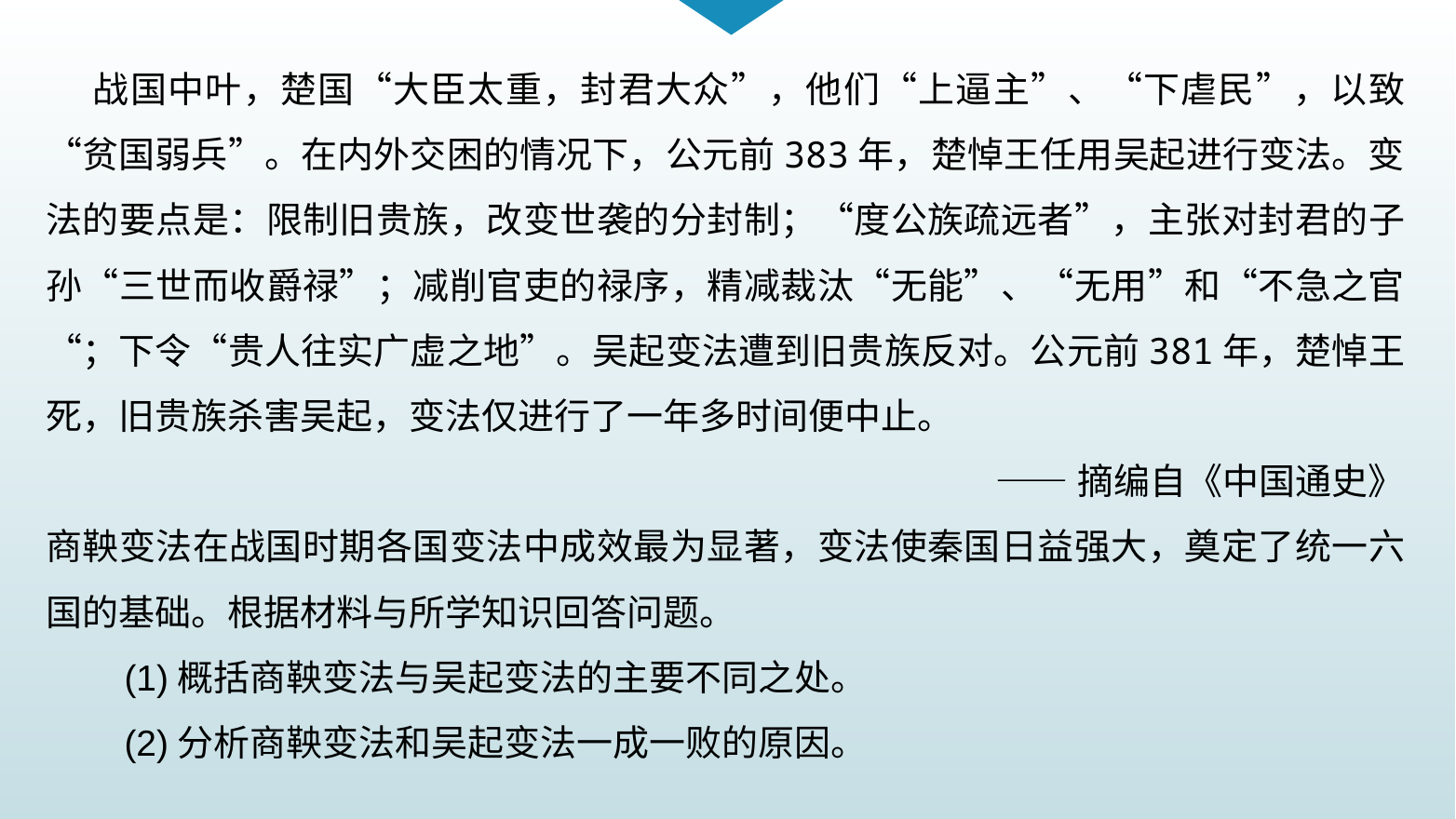

战国中叶，楚国“大臣太重，封君大众”，他们“上逼主”、“下虐民”，以致“贫国弱兵”。在内外交困的情况下，公元前383年，楚悼王任用吴起进行变法。变法的要点是：限制旧贵族，改变世袭的分封制；“度公族疏远者”，主张对封君的子孙“三世而收爵禄”；减削官吏的禄序，精减裁汰“无能”、“无用”和“不急之官“；下令“贵人往实广虚之地”。吴起变法遭到旧贵族反对。公元前381年，楚悼王死，旧贵族杀害吴起，变法仅进行了一年多时间便中止。
                                              ——摘编自《中国通史》
商鞅变法在战国时期各国变法中成效最为显著，变法使秦国日益强大，奠定了统一六国的基础。根据材料与所学知识回答问题。
 (1)概括商鞅变法与吴起变法的主要不同之处。
 (2)分析商鞅变法和吴起变法一成一败的原因。